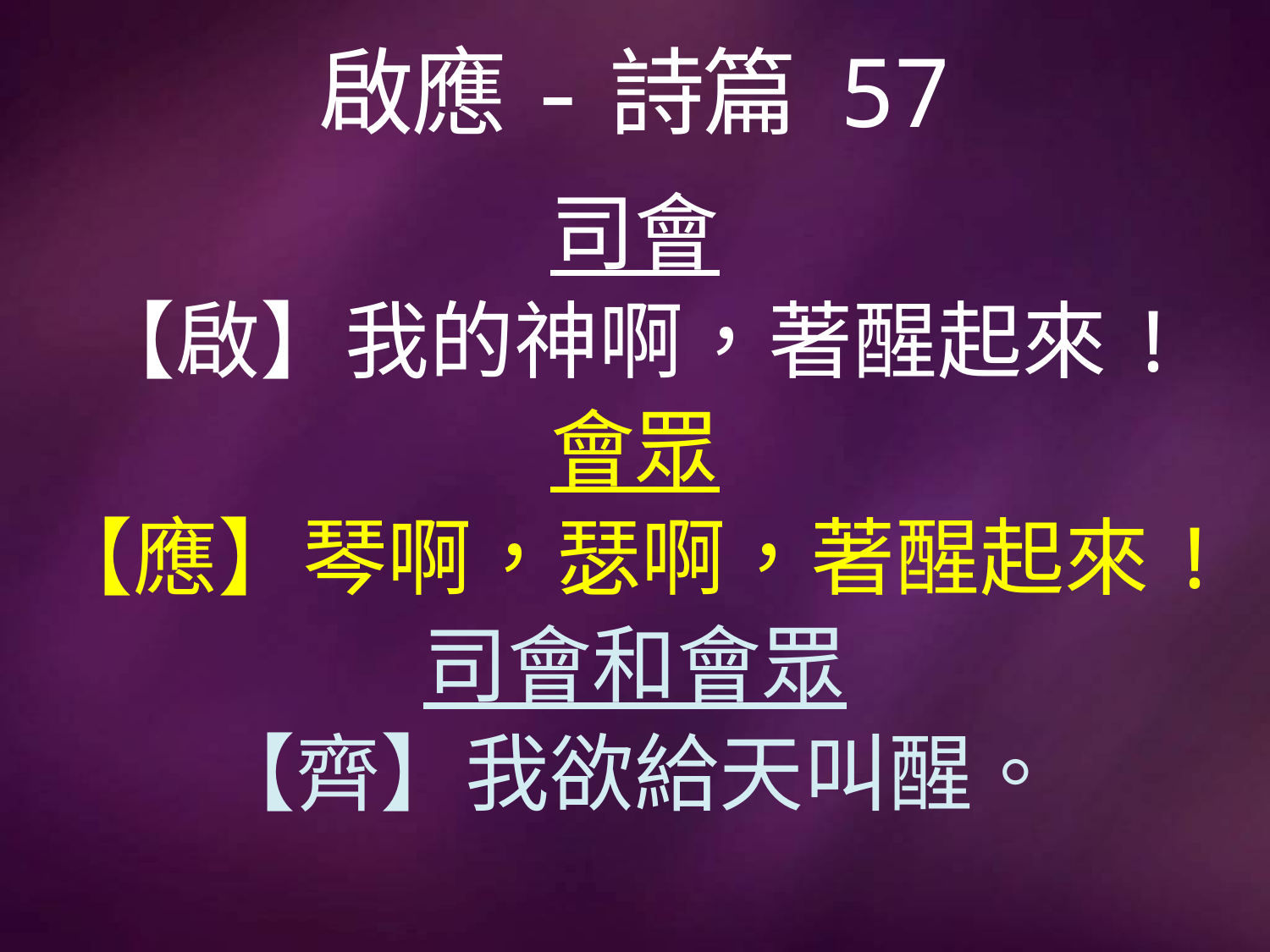

# 啟應-詩篇 57
司會
【啟】我的神啊，著醒起來!
會眾
【應】琴啊，瑟啊，著醒起來!
司會和會眾
【齊】我欲給天叫醒。